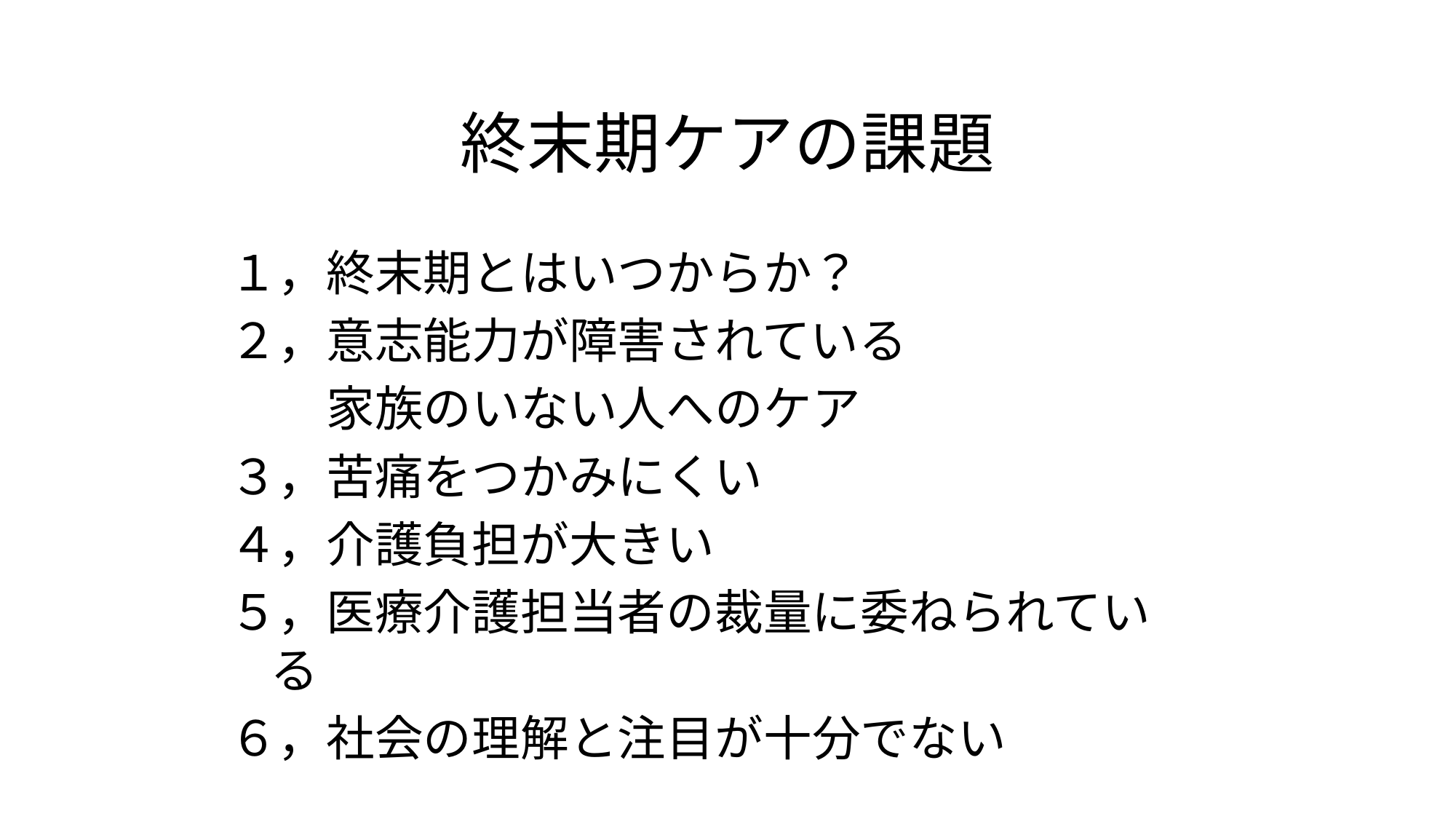

# 終末期ケアの課題
１，終末期とはいつからか？
２，意志能力が障害されている
　　家族のいない人へのケア
３，苦痛をつかみにくい
４，介護負担が大きい
５，医療介護担当者の裁量に委ねられている
６，社会の理解と注目が十分でない